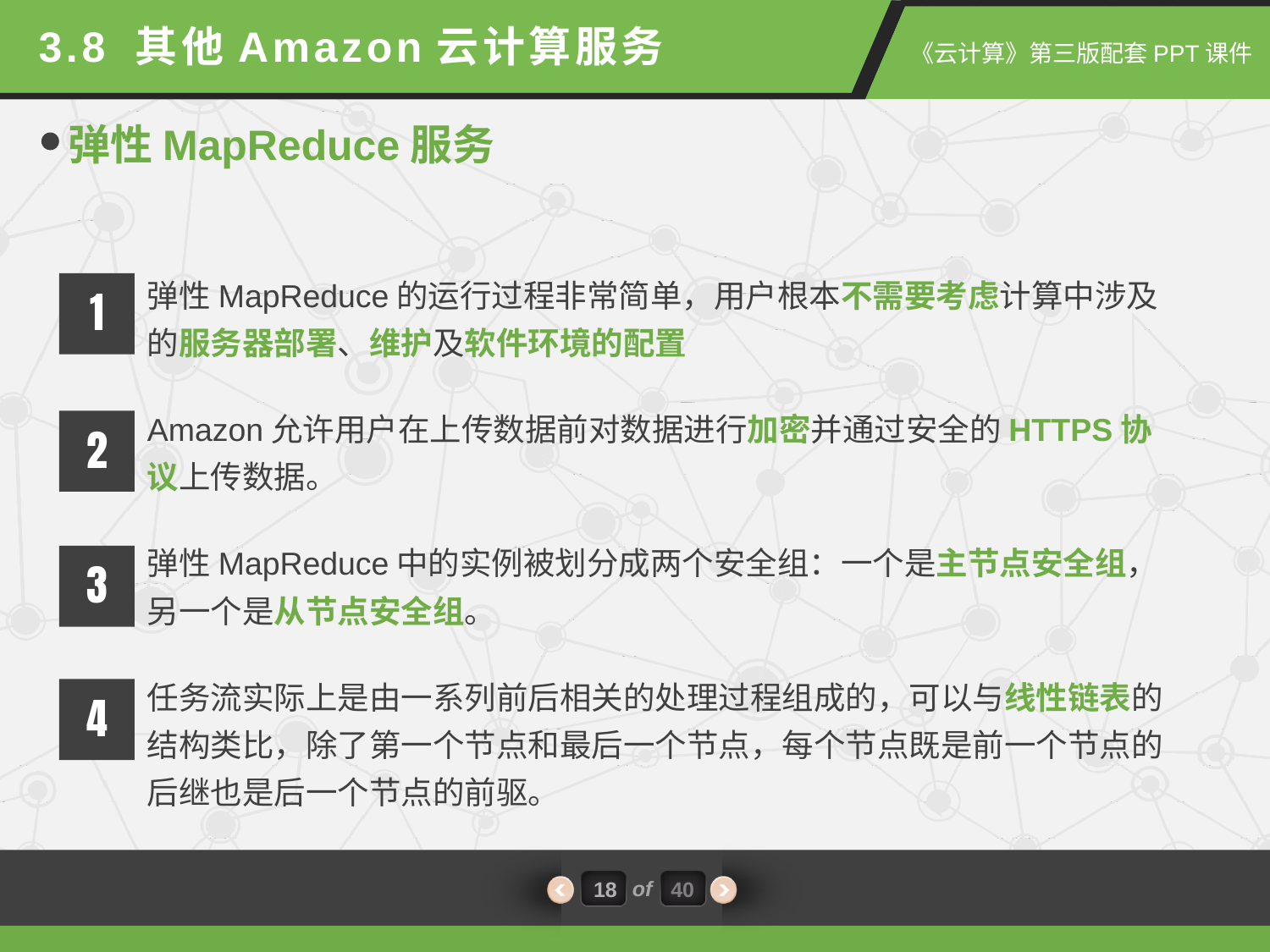

3.8 其他Amazon云计算服务
弹性MapReduce服务

弹性MapReduce的运行过程非常简单，用户根本不需要考虑计算中涉及的服务器部署、维护及软件环境的配置
1
Amazon允许用户在上传数据前对数据进行加密并通过安全的HTTPS协议上传数据。
2
弹性MapReduce中的实例被划分成两个安全组：一个是主节点安全组，另一个是从节点安全组。
3
任务流实际上是由一系列前后相关的处理过程组成的，可以与线性链表的结构类比，除了第一个节点和最后一个节点，每个节点既是前一个节点的后继也是后一个节点的前驱。
4
18